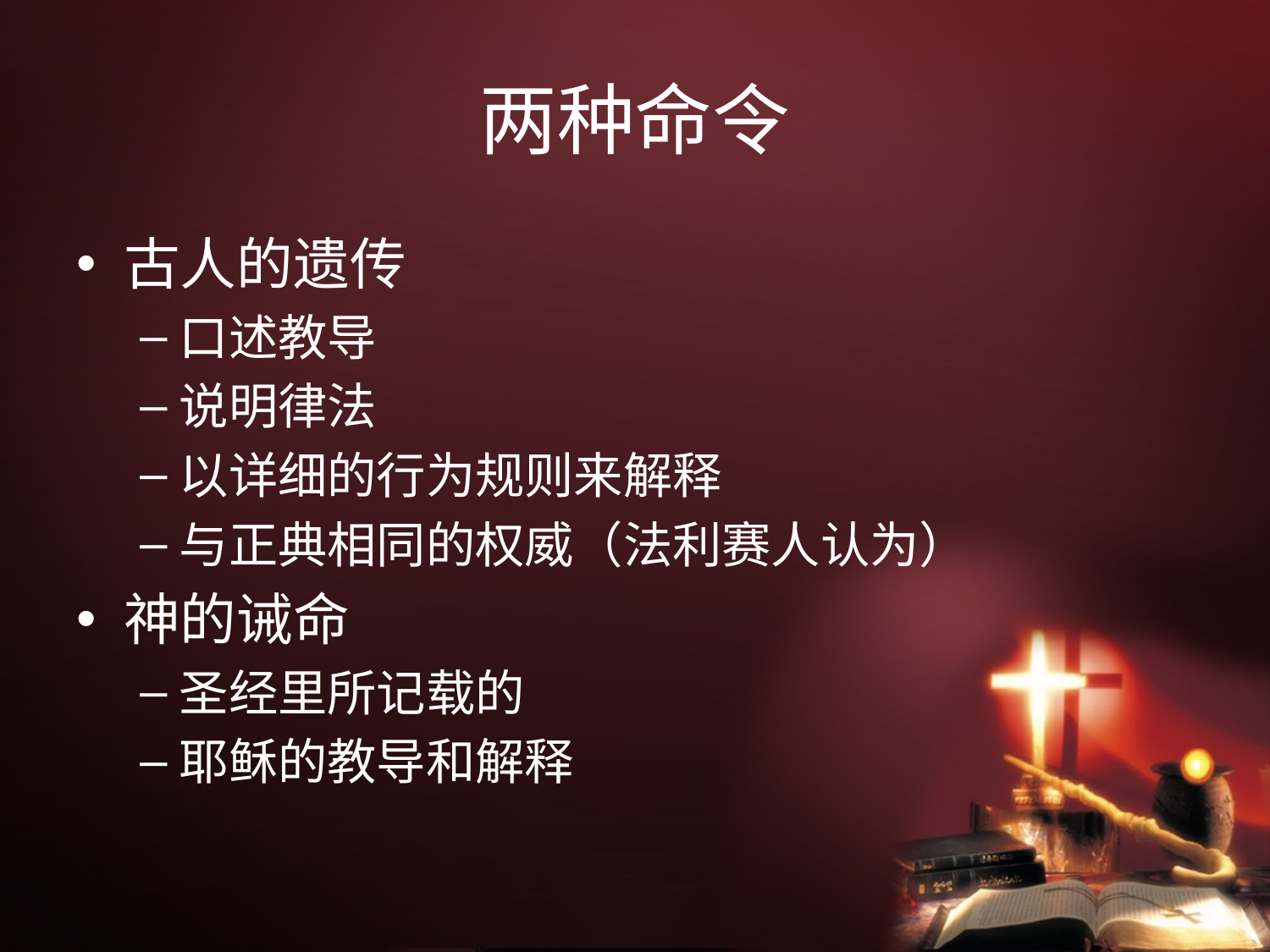

# 两种命令
古人的遗传
口述教导
说明律法
以详细的行为规则来解释
与正典相同的权威（法利赛人认为）
神的诫命
圣经里所记载的
耶稣的教导和解释